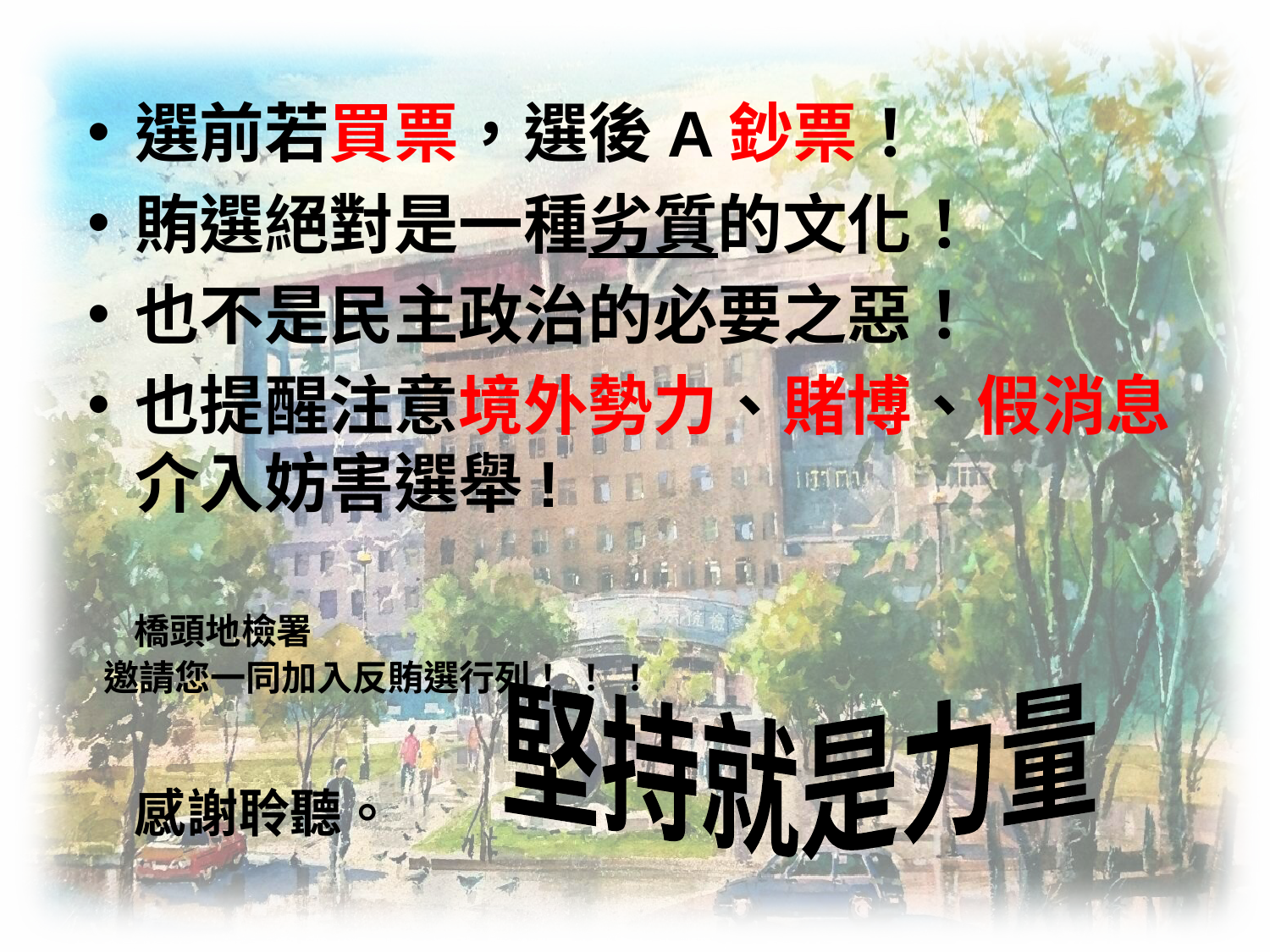

選前若買票，選後A鈔票！
賄選絕對是一種劣質的文化！
也不是民主政治的必要之惡！
也提醒注意境外勢力、賭博、假消息介入妨害選舉!
   橋頭地檢署
  邀請您一同加入反賄選行列！ ！ ！

   感謝聆聽。

堅持就是力量